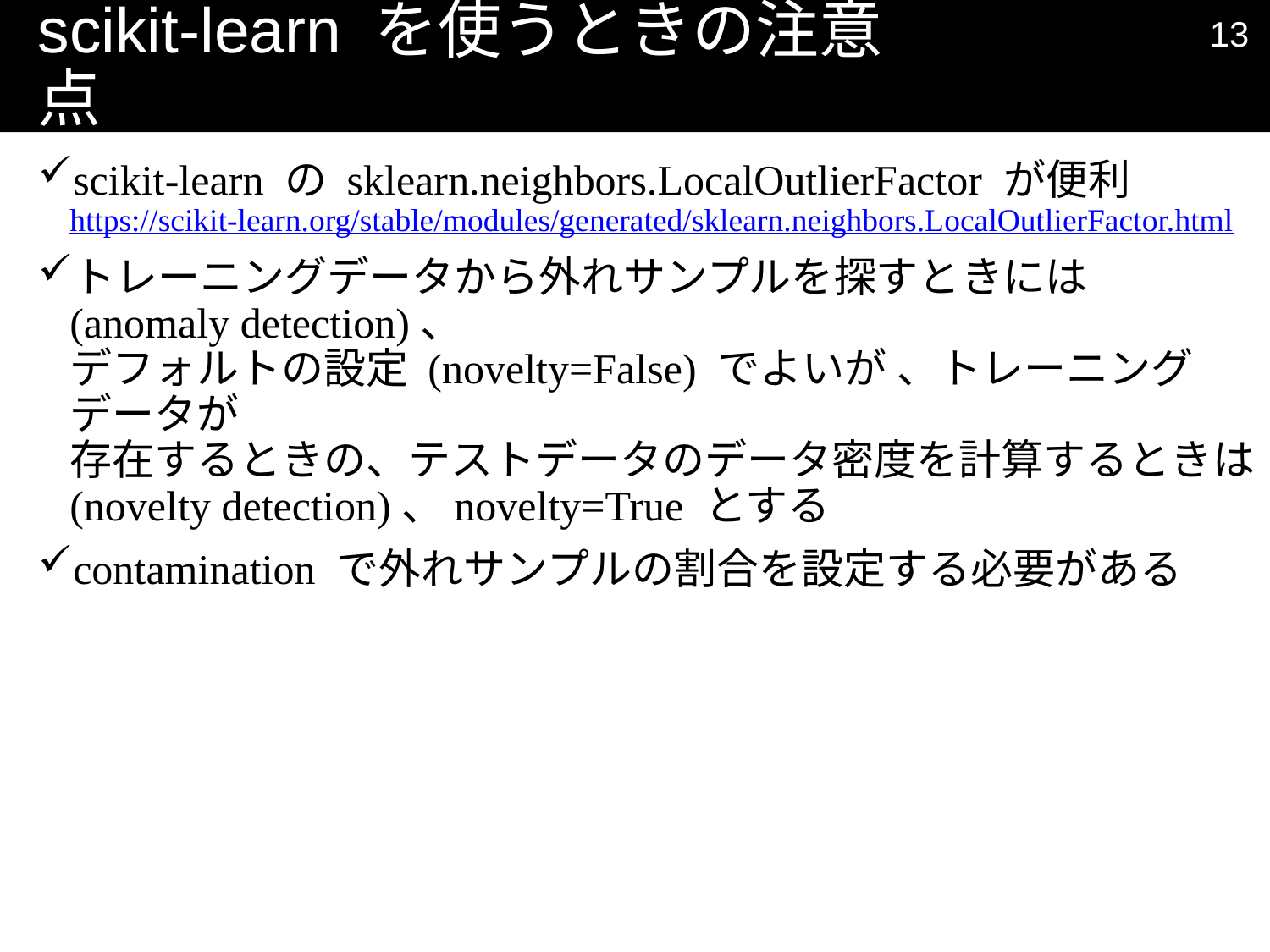

13
# scikit-learn を使うときの注意点
scikit-learn の sklearn.neighbors.LocalOutlierFactor が便利
https://scikit-learn.org/stable/modules/generated/sklearn.neighbors.LocalOutlierFactor.html
トレーニングデータから外れサンプルを探すときには (anomaly detection)、
デフォルトの設定 (novelty=False) でよいが 、トレーニングデータが
存在するときの、テストデータのデータ密度を計算するときは
(novelty detection)、novelty=True とする
contamination で外れサンプルの割合を設定する必要がある